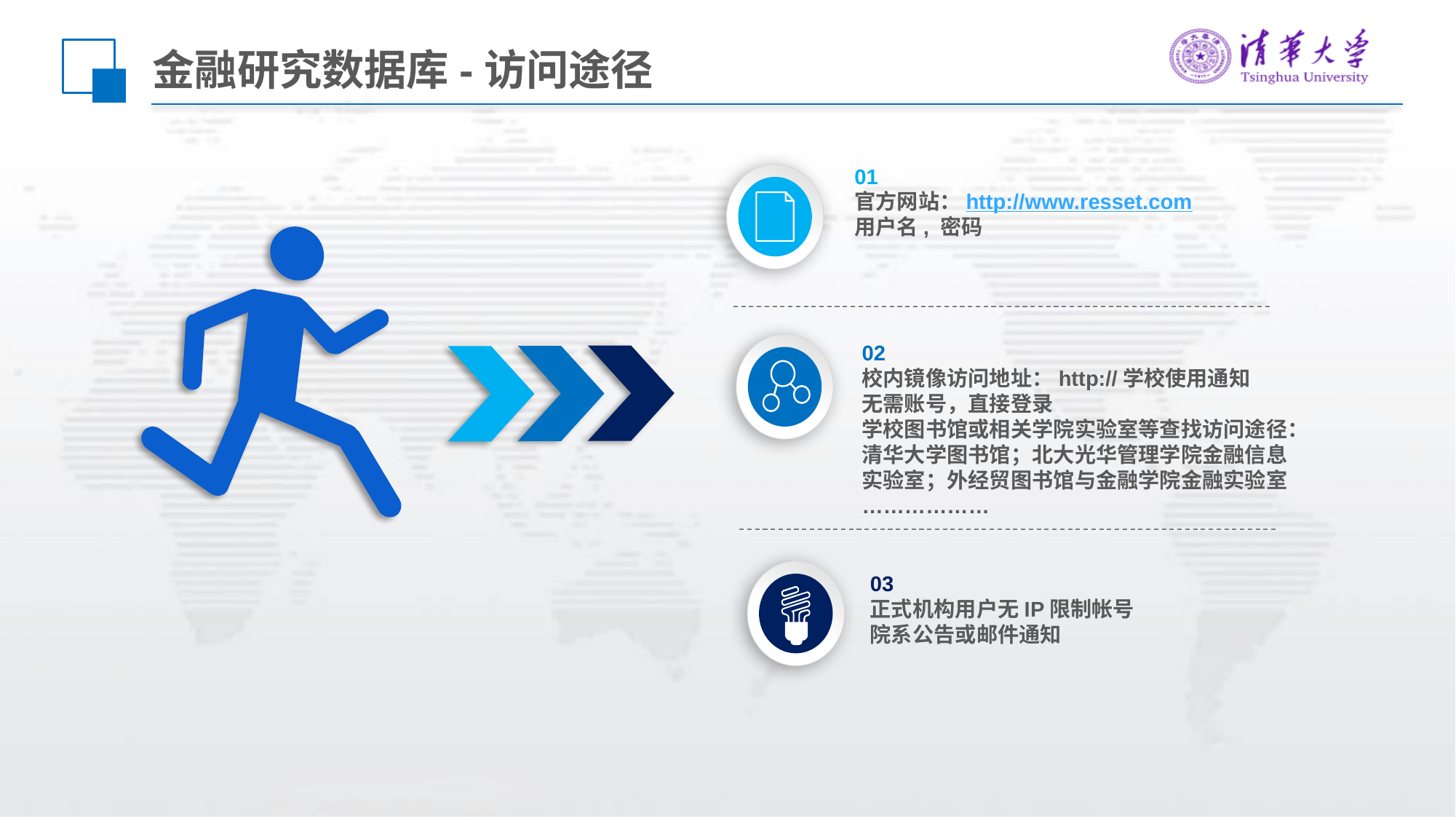

# 金融研究数据库-访问途径
01
官方网站：http://www.resset.com
用户名, 密码

02
校内镜像访问地址：http://学校使用通知
无需账号，直接登录
学校图书馆或相关学院实验室等查找访问途径：
清华大学图书馆；北大光华管理学院金融信息实验室；外经贸图书馆与金融学院金融实验室
………………

03
正式机构用户无IP限制帐号
院系公告或邮件通知